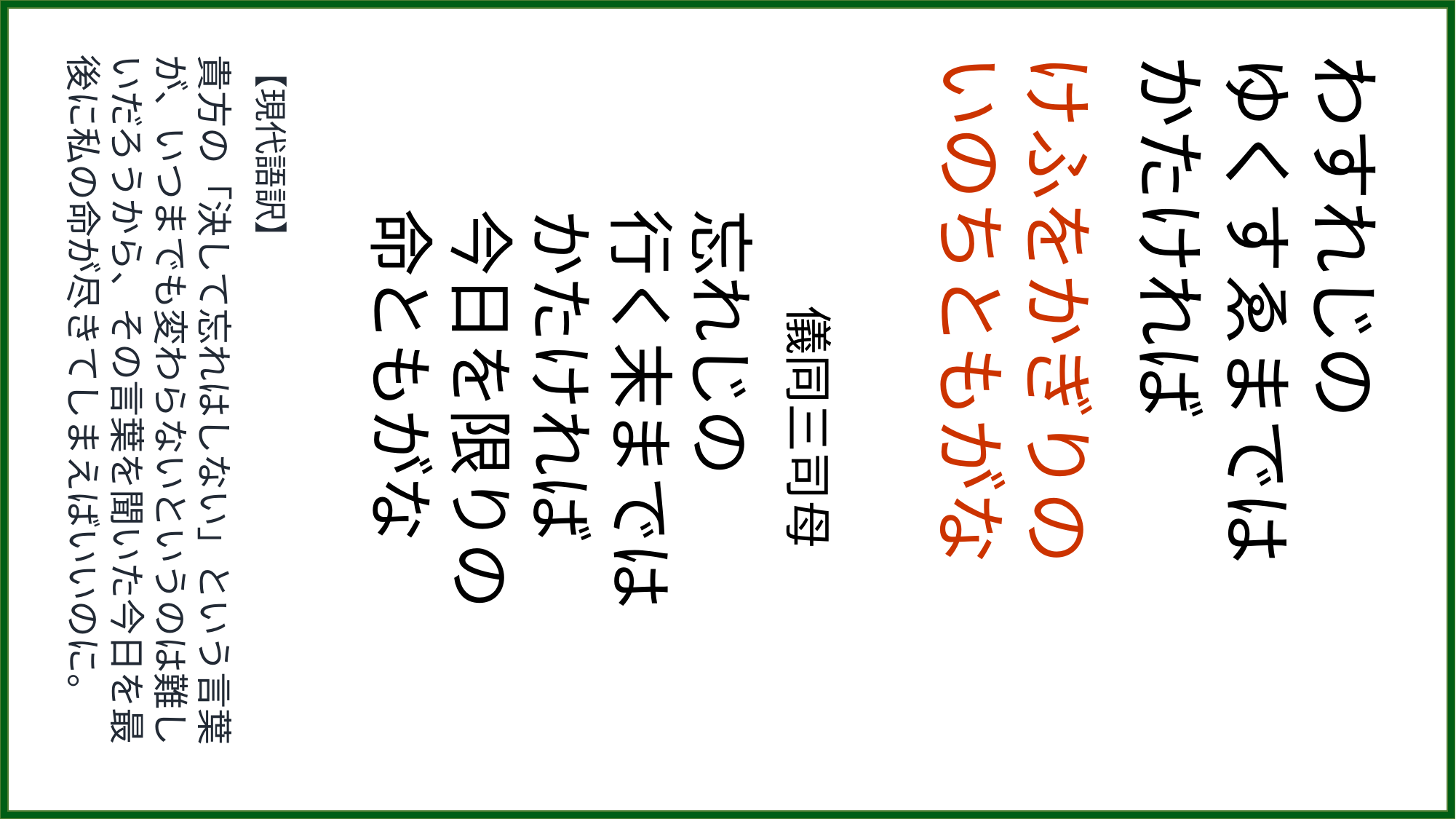

【現代語訳】

貴方の「決して忘れはしない」という言葉が、いつまでも変わらないというのは難しいだろうから、その言葉を聞いた今日を最後に私の命が尽きてしまえばいいのに。
　　儀同三司母

忘れじの
行く末までは
かたければ
今日を限りの
命ともがな
けふをかぎりの
いのちともがな
わすれじの
ゆくすゑまでは
かたければ